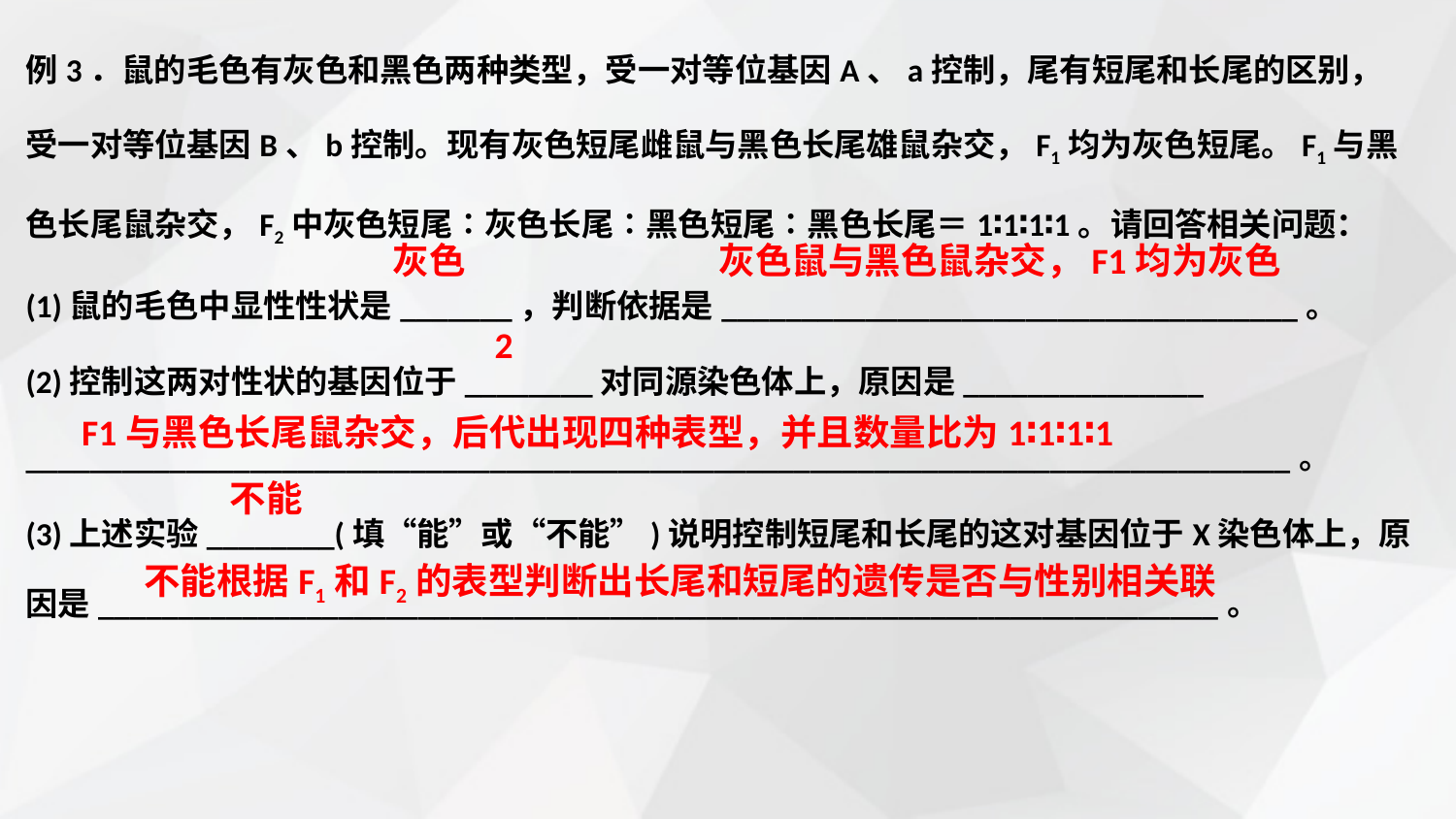

例3．鼠的毛色有灰色和黑色两种类型，受一对等位基因A、a控制，尾有短尾和长尾的区别，受一对等位基因B、b控制。现有灰色短尾雌鼠与黑色长尾雄鼠杂交，F1均为灰色短尾。F1与黑色长尾鼠杂交，F2中灰色短尾∶灰色长尾∶黑色短尾∶黑色长尾＝1∶1∶1∶1。请回答相关问题：
(1)鼠的毛色中显性性状是_______，判断依据是____________________________________。
(2)控制这两对性状的基因位于________对同源染色体上，原因是_______________
_______________________________________________________________________________。
(3)上述实验________(填“能”或“不能”)说明控制短尾和长尾的这对基因位于X染色体上，原因是______________________________________________________________________。

灰色
灰色鼠与黑色鼠杂交，F1均为灰色
2
F1与黑色长尾鼠杂交，后代出现四种表型，并且数量比为1∶1∶1∶1
不能
不能根据F1和F2的表型判断出长尾和短尾的遗传是否与性别相关联